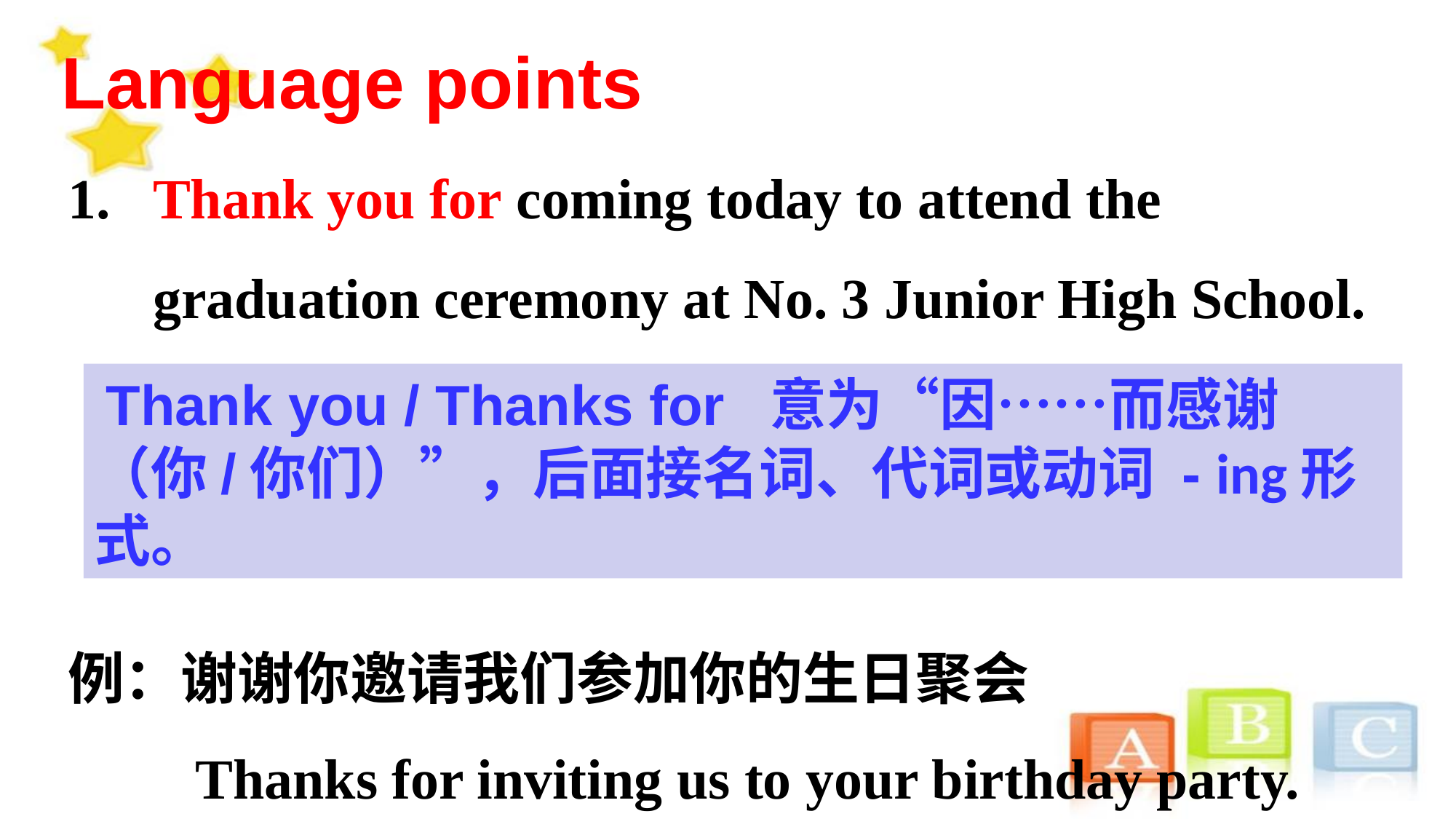

Language points
1.   Thank you for coming today to attend the
      graduation ceremony at No. 3 Junior High School.

例：谢谢你邀请我们参加你的生日聚会
         Thanks for inviting us to your birthday party.
 Thank you / Thanks for  意为“因……而感谢（你/你们）”，后面接名词、代词或动词 - ing形式。